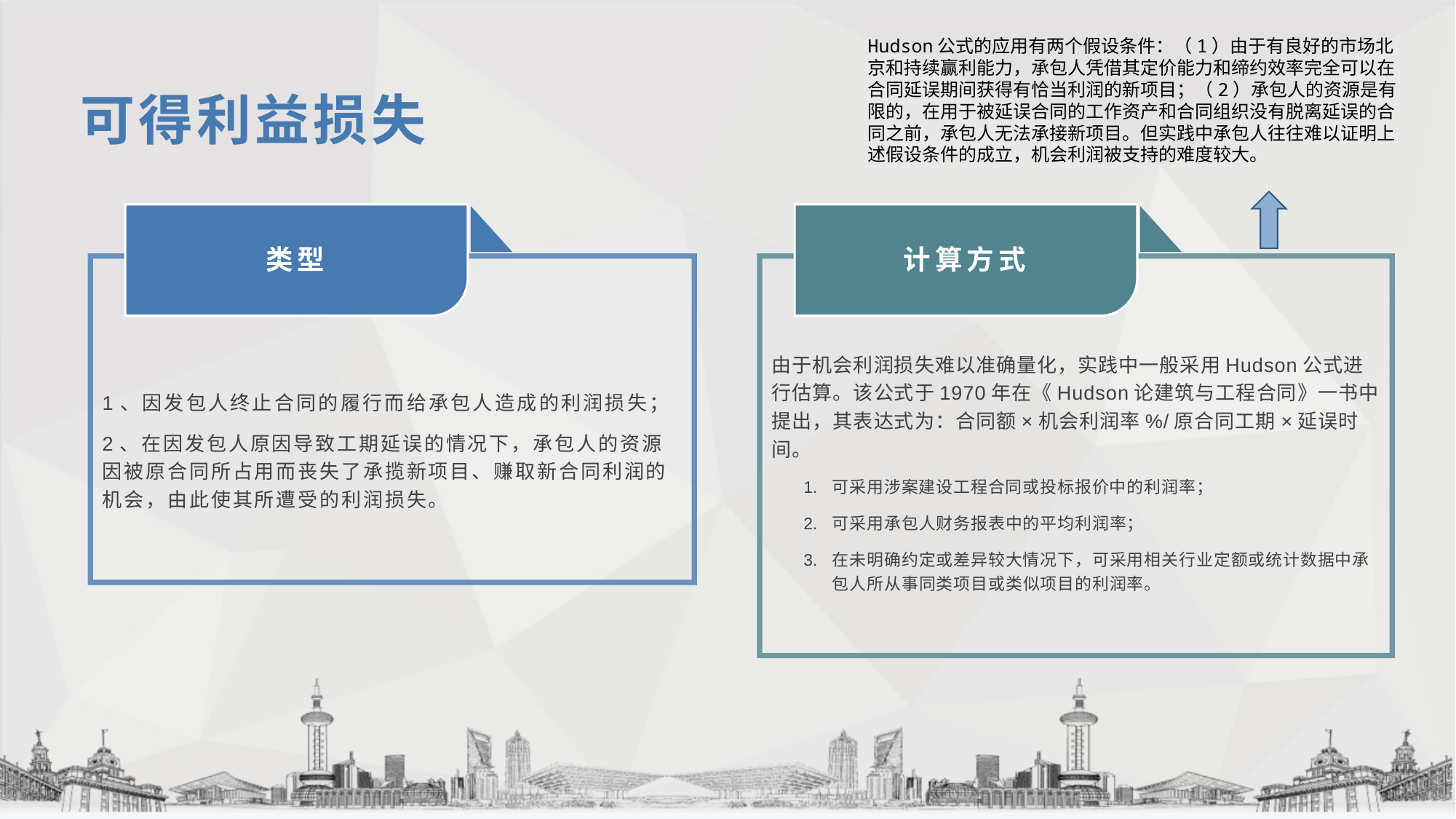

Hudson公式的应用有两个假设条件：（1）由于有良好的市场北京和持续赢利能力，承包人凭借其定价能力和缔约效率完全可以在合同延误期间获得有恰当利润的新项目；（2）承包人的资源是有限的，在用于被延误合同的工作资产和合同组织没有脱离延误的合同之前，承包人无法承接新项目。但实践中承包人往往难以证明上述假设条件的成立，机会利润被支持的难度较大。
可得利益损失

类型
计算方式

由于机会利润损失难以准确量化，实践中一般采用Hudson公式进行估算。该公式于1970年在《Hudson论建筑与工程合同》一书中提出，其表达式为：合同额×机会利润率%/原合同工期×延误时间。
可采用涉案建设工程合同或投标报价中的利润率；
可采用承包人财务报表中的平均利润率；
在未明确约定或差异较大情况下，可采用相关行业定额或统计数据中承包人所从事同类项目或类似项目的利润率。
1、因发包人终止合同的履行而给承包人造成的利润损失；
2、在因发包人原因导致工期延误的情况下，承包人的资源因被原合同所占用而丧失了承揽新项目、赚取新合同利润的机会，由此使其所遭受的利润损失。